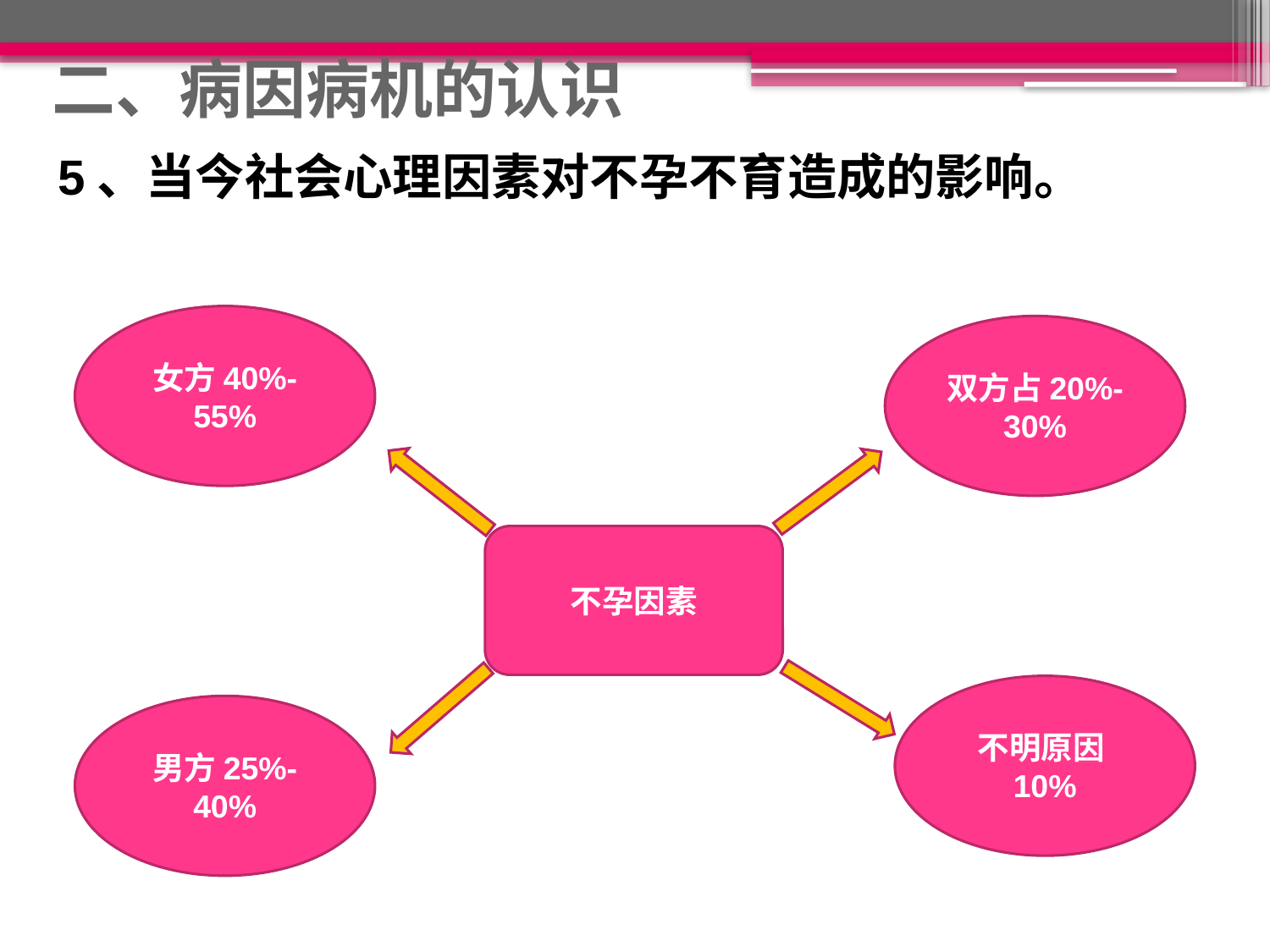

二、病因病机的认识
5、当今社会心理因素对不孕不育造成的影响。
女方40%-55%
双方占20%-30%

不孕因素
不明原因10%

男方25%-40%